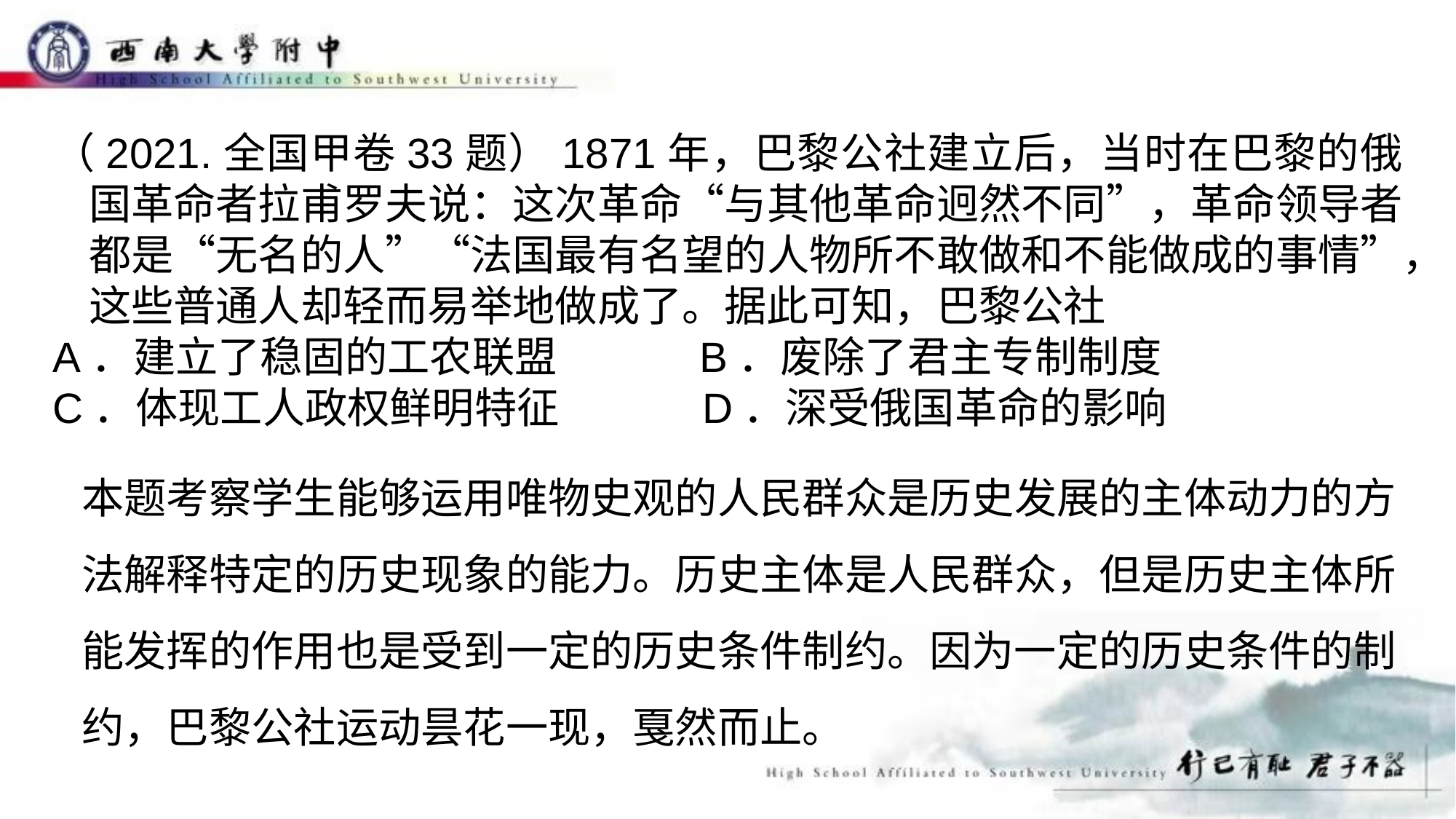

（2021.全国甲卷33题）1871年，巴黎公社建立后，当时在巴黎的俄国革命者拉甫罗夫说：这次革命“与其他革命迥然不同”，革命领导者都是“无名的人”“法国最有名望的人物所不敢做和不能做成的事情”，这些普通人却轻而易举地做成了。据此可知，巴黎公社
A．建立了稳固的工农联盟              B．废除了君主专制制度
C．体现工人政权鲜明特征              D．深受俄国革命的影响
本题考察学生能够运用唯物史观的人民群众是历史发展的主体动力的方法解释特定的历史现象的能力。历史主体是人民群众，但是历史主体所能发挥的作用也是受到一定的历史条件制约。因为一定的历史条件的制约，巴黎公社运动昙花一现，戛然而止。